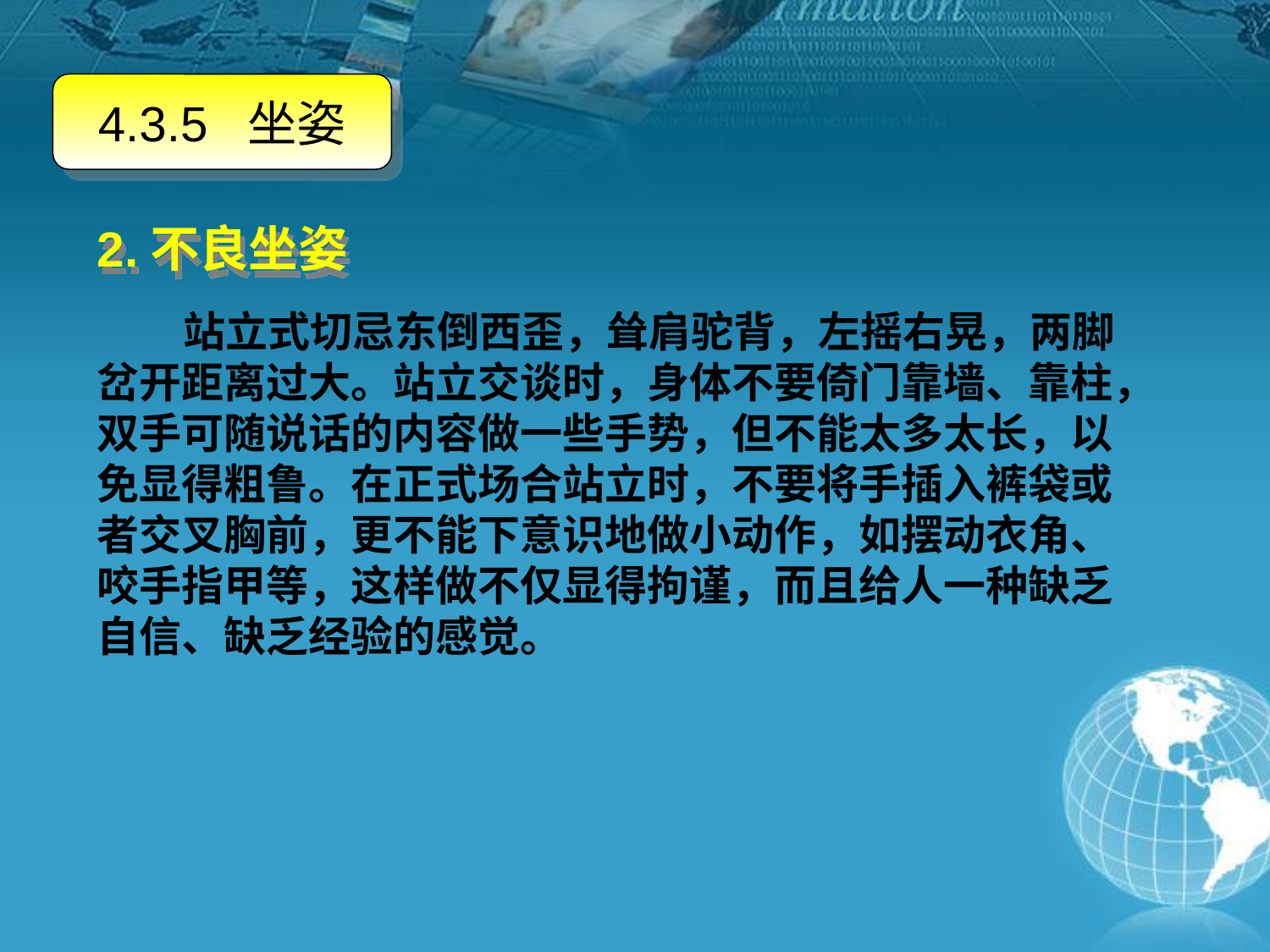

4.3.5  坐姿
2.不良坐姿
        站立式切忌东倒西歪，耸肩驼背，左摇右晃，两脚岔开距离过大。站立交谈时，身体不要倚门靠墙、靠柱，双手可随说话的内容做一些手势，但不能太多太长，以免显得粗鲁。在正式场合站立时，不要将手插入裤袋或者交叉胸前，更不能下意识地做小动作，如摆动衣角、咬手指甲等，这样做不仅显得拘谨，而且给人一种缺乏自信、缺乏经验的感觉。